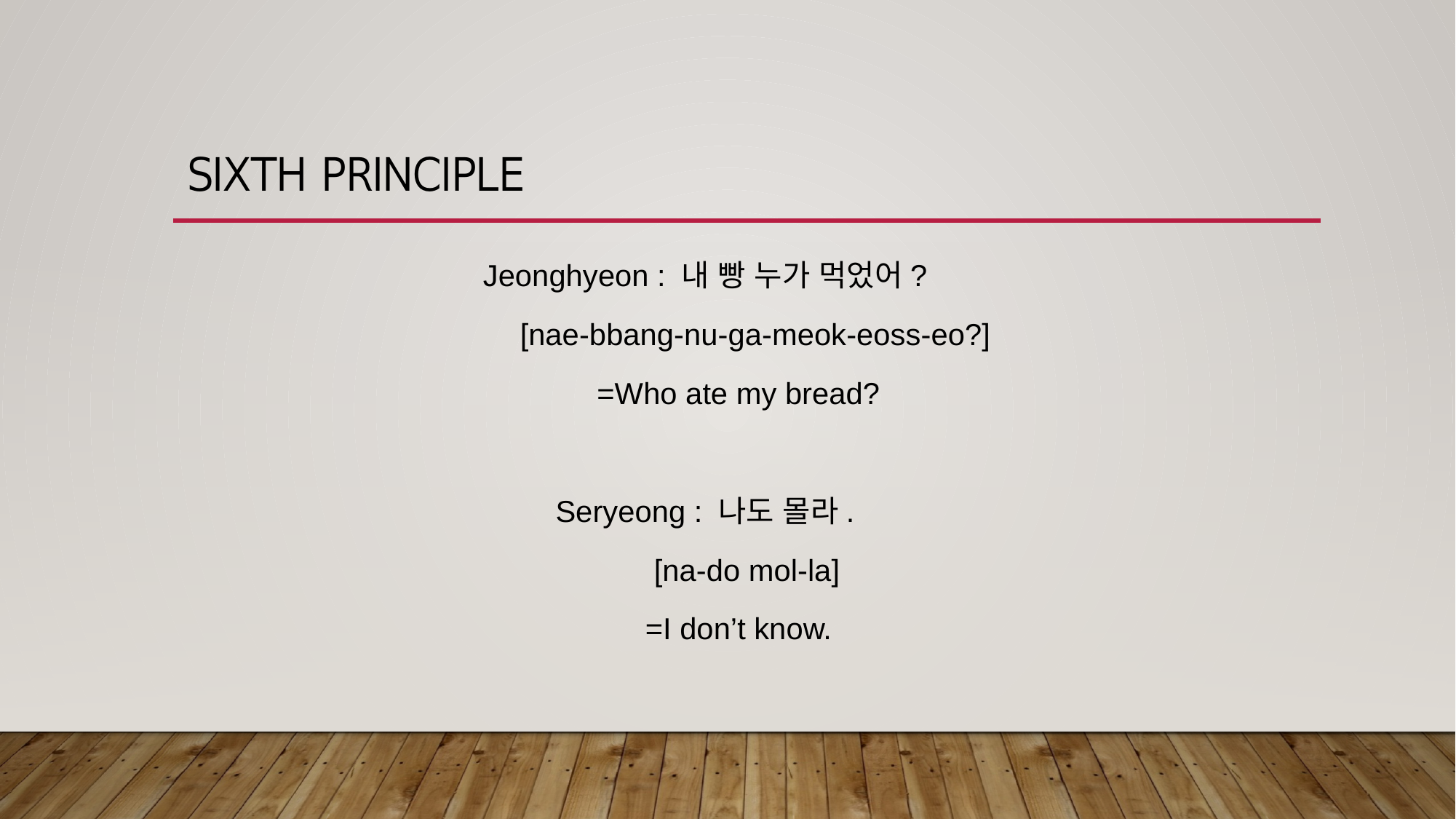

# Sixth principle
Jeonghyeon : 내 빵 누가 먹었어?
            [nae-bbang-nu-ga-meok-eoss-eo?]
        =Who ate my bread?

Seryeong : 나도 몰라.
          [na-do mol-la]
        =I don’t know.